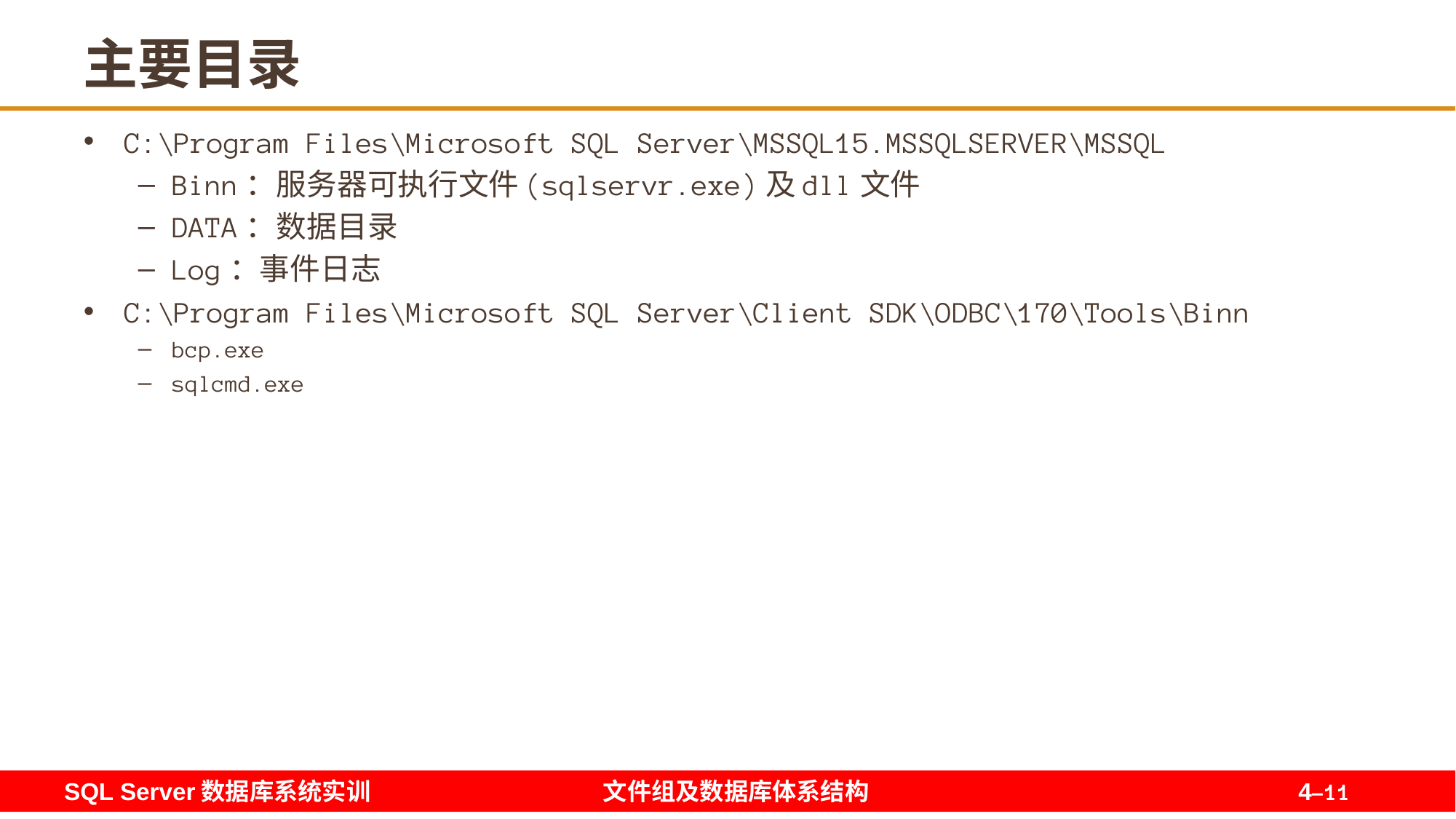

# 主要目录
C:\Program Files\Microsoft SQL Server\MSSQL15.MSSQLSERVER\MSSQL
Binn：服务器可执行文件(sqlservr.exe)及dll文件
DATA：数据目录
Log：事件日志
C:\Program Files\Microsoft SQL Server\Client SDK\ODBC\170\Tools\Binn
bcp.exe
sqlcmd.exe